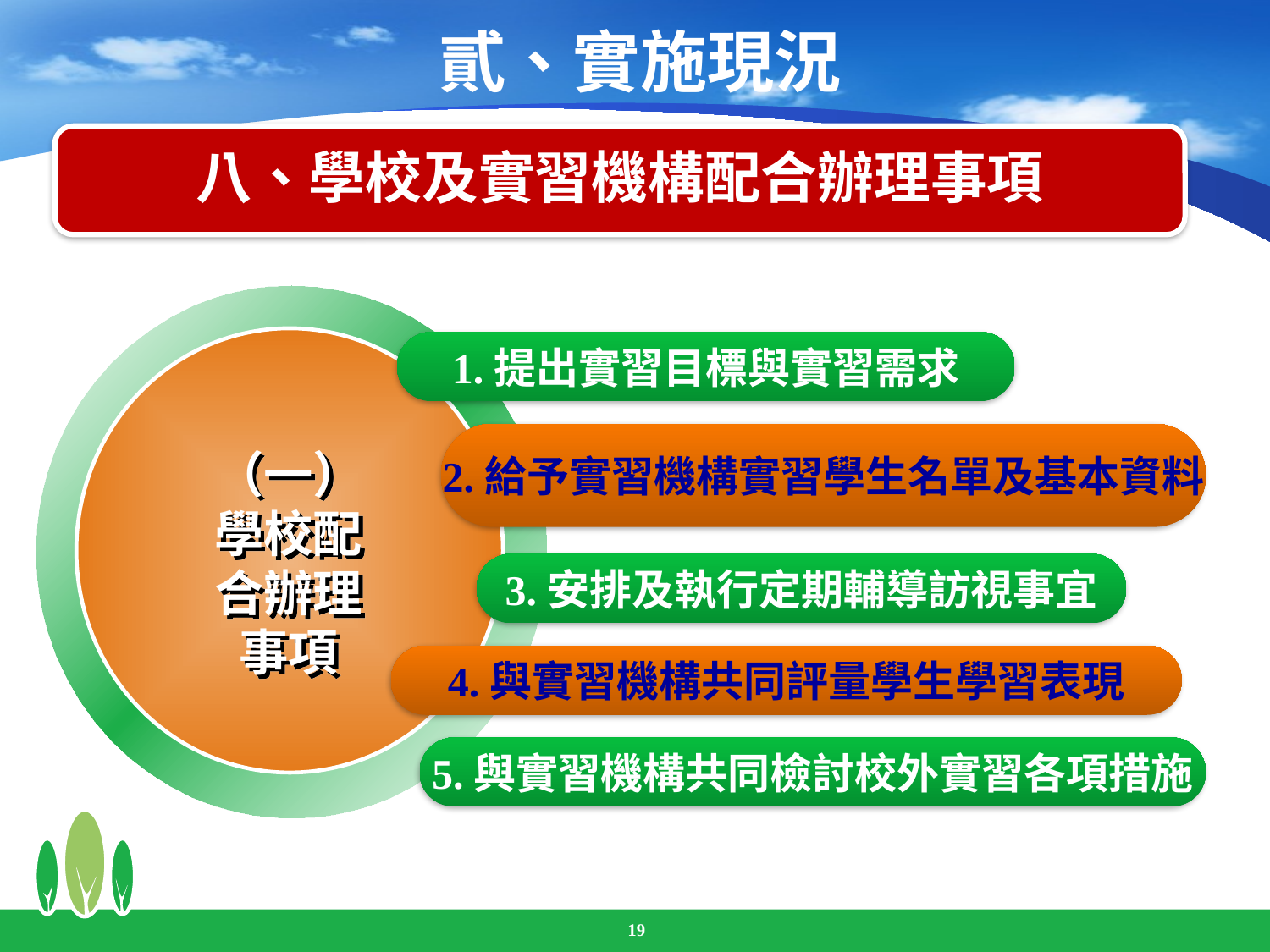

# 貳、實施現況
八、學校及實習機構配合辦理事項

1.提出實習目標與實習需求
（一）
學校配合辦理事項
2.給予實習機構實習學生名單及基本資料
3.安排及執行定期輔導訪視事宜
4.與實習機構共同評量學生學習表現
5.與實習機構共同檢討校外實習各項措施
19